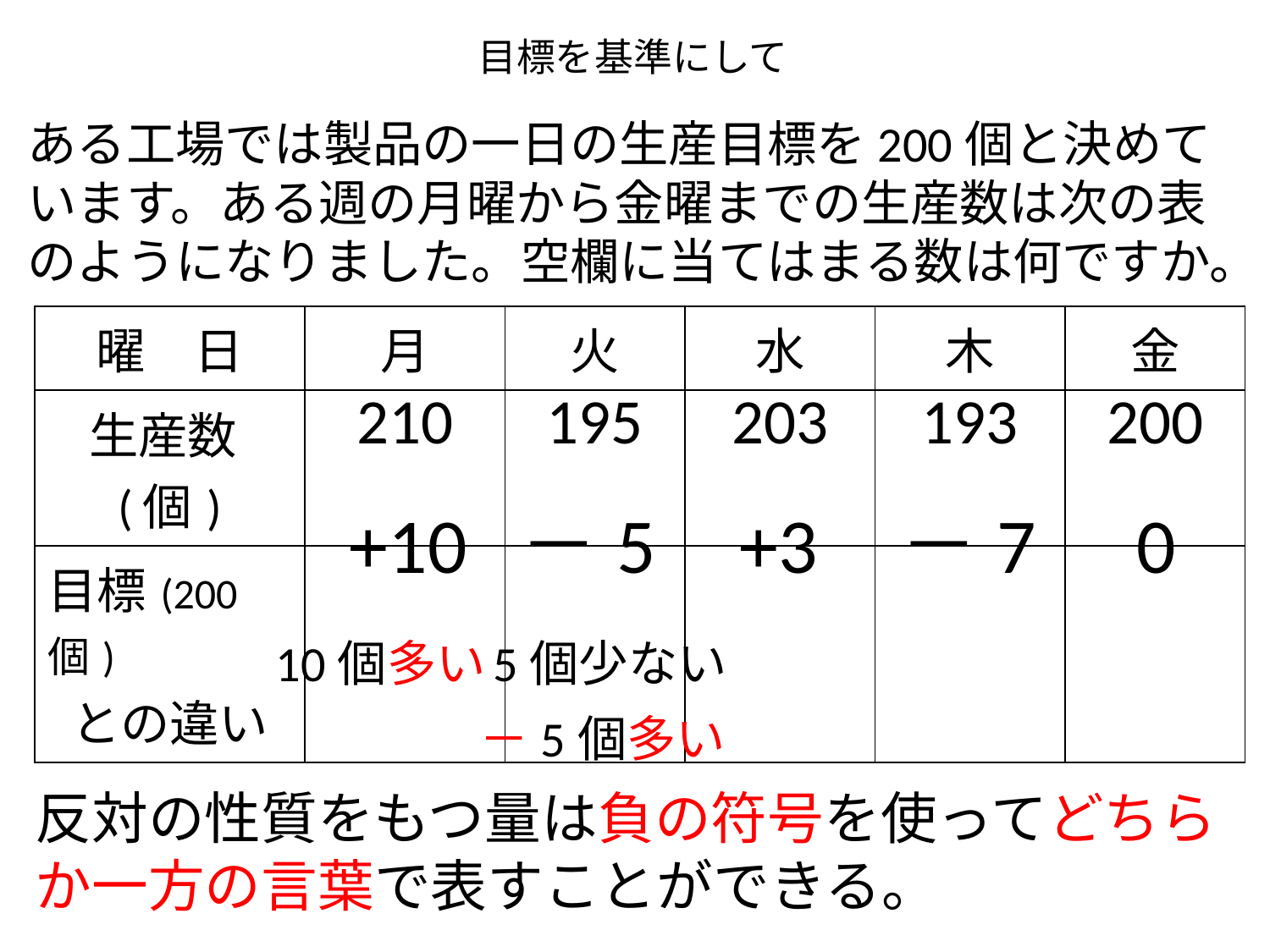

# 目標を基準にして
ある工場では製品の一日の生産目標を200個と決めています。ある週の月曜から金曜までの生産数は次の表のようになりました。空欄に当てはまる数は何ですか。
| 曜　日 | 月 | 火 | 水 | 木 | 金 |
| --- | --- | --- | --- | --- | --- |
| 生産数(個) | 210 | 195 | 203 | 193 | 200 |
| 目標(200個) との違い |  |  |  |  |  |
－7
+3
+10
0
－5
10個多い
5個少ない
－5個多い
反対の性質をもつ量は負の符号を使ってどちらか一方の言葉で表すことができる。